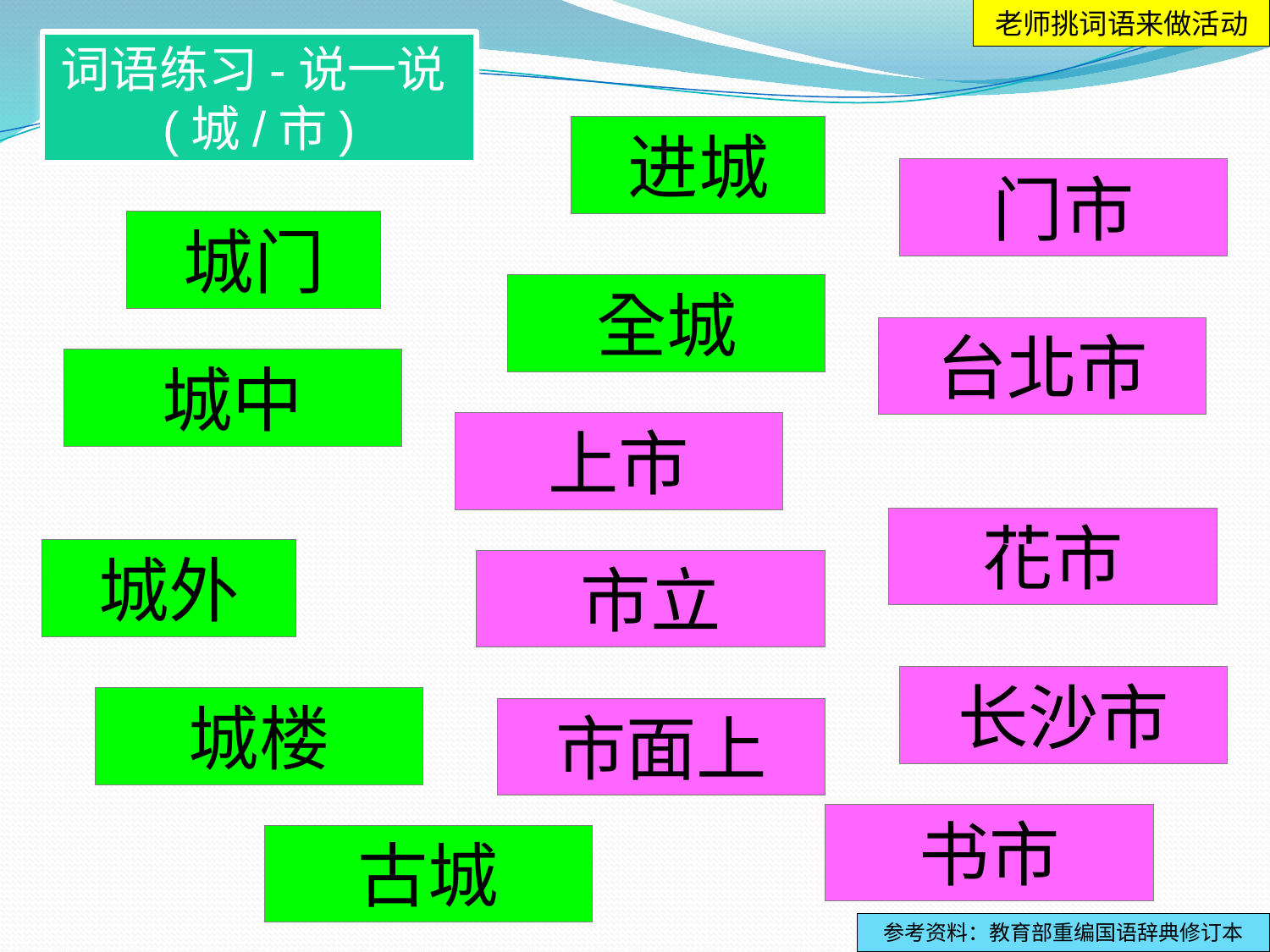

老师挑词语来做活动
词语练习-说一说(城/市)
进城
门市
城门
全城
台北市
城中
上市
花市
城外
市立
长沙市
城楼
市面上
书市
古城
参考资料：教育部重编国语辞典修订本